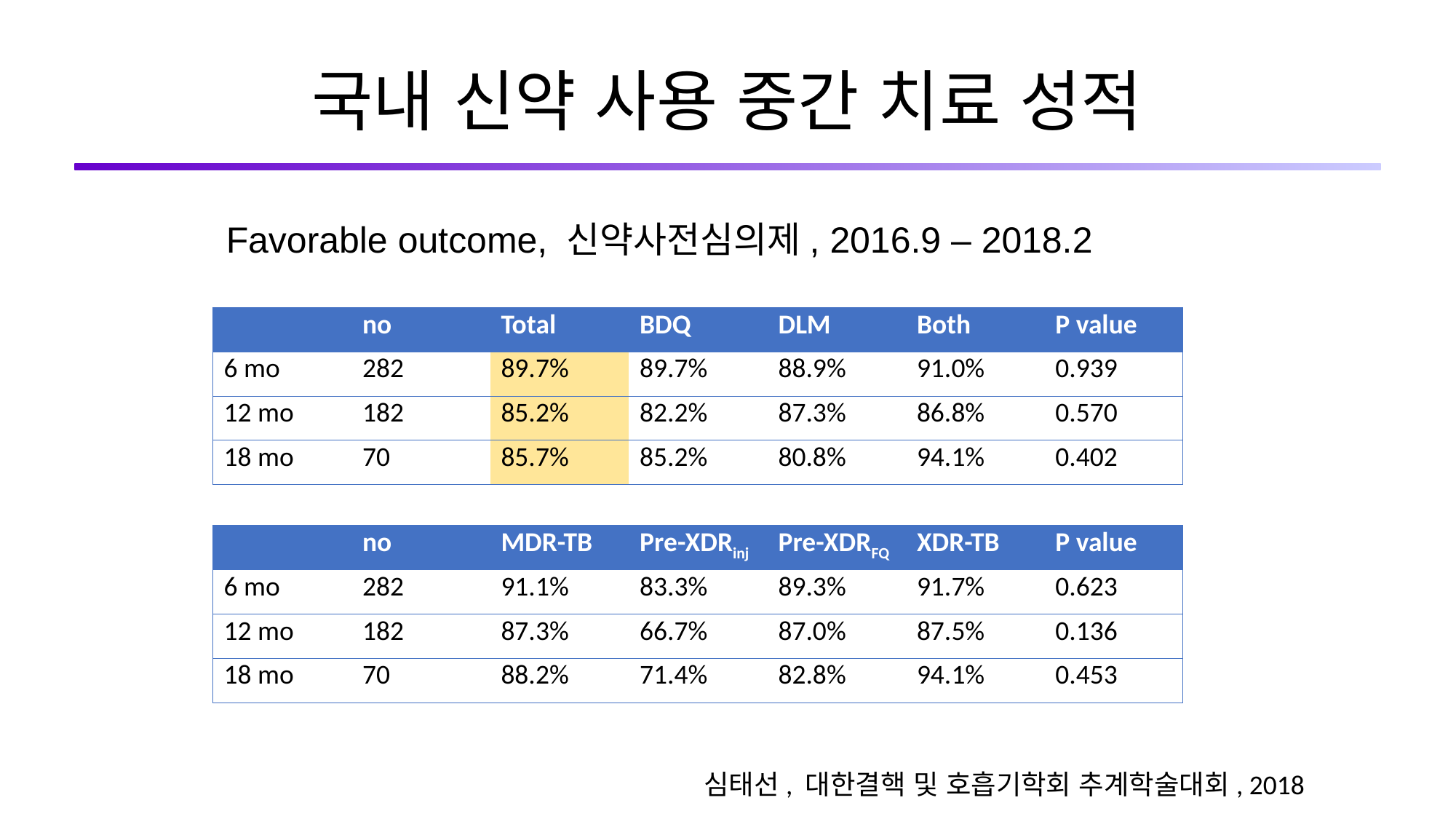

# 국내 신약 사용 중간 치료 성적

Favorable outcome, 신약사전심의제, 2016.9 – 2018.2
|  | no | Total | BDQ | DLM | Both | P value |
| --- | --- | --- | --- | --- | --- | --- |
| 6 mo | 282 | 89.7% | 89.7% | 88.9% | 91.0% | 0.939 |
| 12 mo | 182 | 85.2% | 82.2% | 87.3% | 86.8% | 0.570 |
| 18 mo | 70 | 85.7% | 85.2% | 80.8% | 94.1% | 0.402 |
|  | no | MDR-TB | Pre-XDRinj | Pre-XDRFQ | XDR-TB | P value |
| --- | --- | --- | --- | --- | --- | --- |
| 6 mo | 282 | 91.1% | 83.3% | 89.3% | 91.7% | 0.623 |
| 12 mo | 182 | 87.3% | 66.7% | 87.0% | 87.5% | 0.136 |
| 18 mo | 70 | 88.2% | 71.4% | 82.8% | 94.1% | 0.453 |
심태선, 대한결핵 및 호흡기학회 추계학술대회, 2018